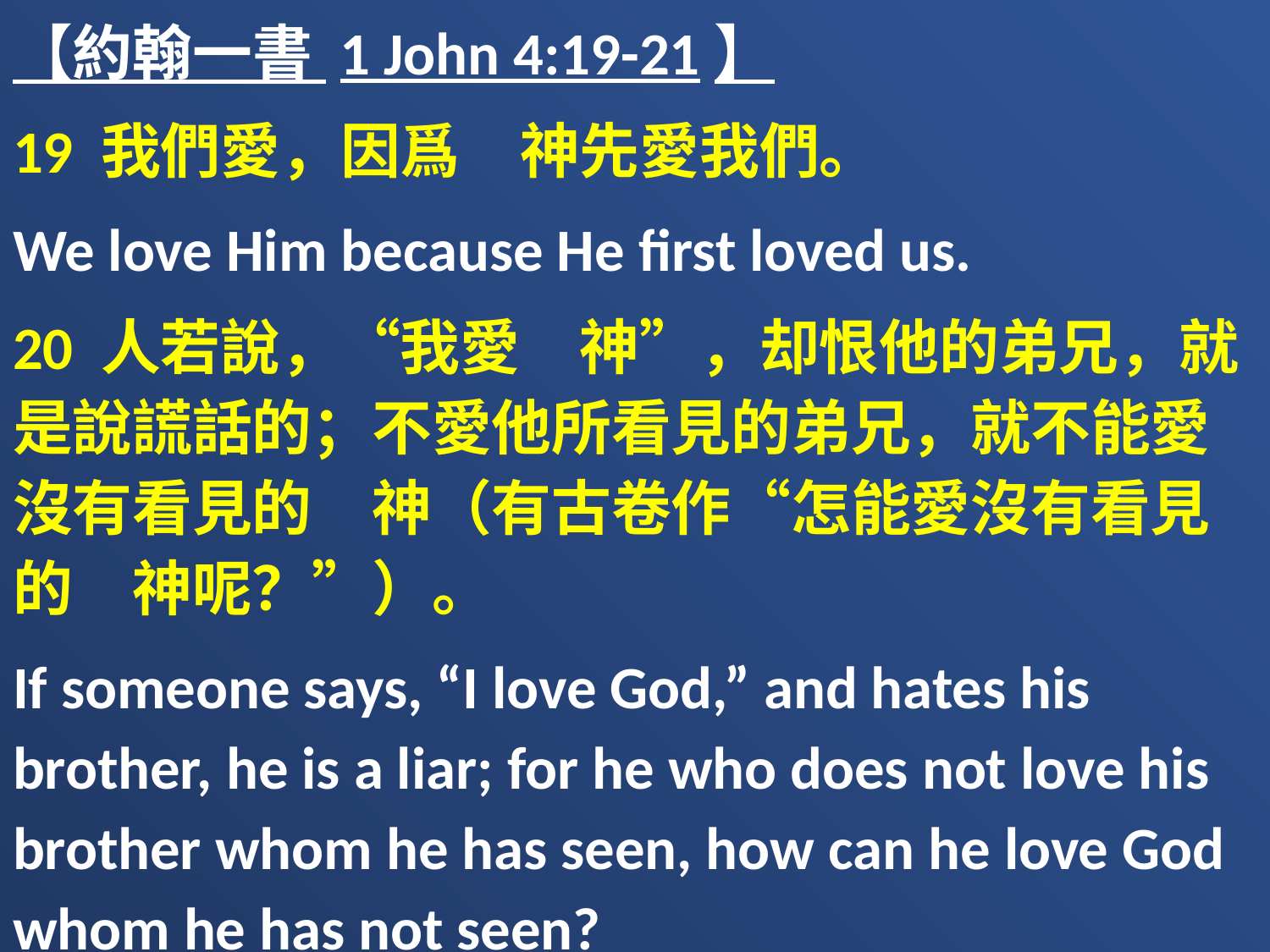

【約翰一書 1 John 4:19-21】
19 我們愛，因爲　神先愛我們。
We love Him because He first loved us.
20 人若說，“我愛　神”，却恨他的弟兄，就是說謊話的；不愛他所看見的弟兄，就不能愛沒有看見的　神（有古卷作“怎能愛沒有看見的　神呢？”）。
If someone says, “I love God,” and hates his brother, he is a liar; for he who does not love his brother whom he has seen, how can he love God whom he has not seen?